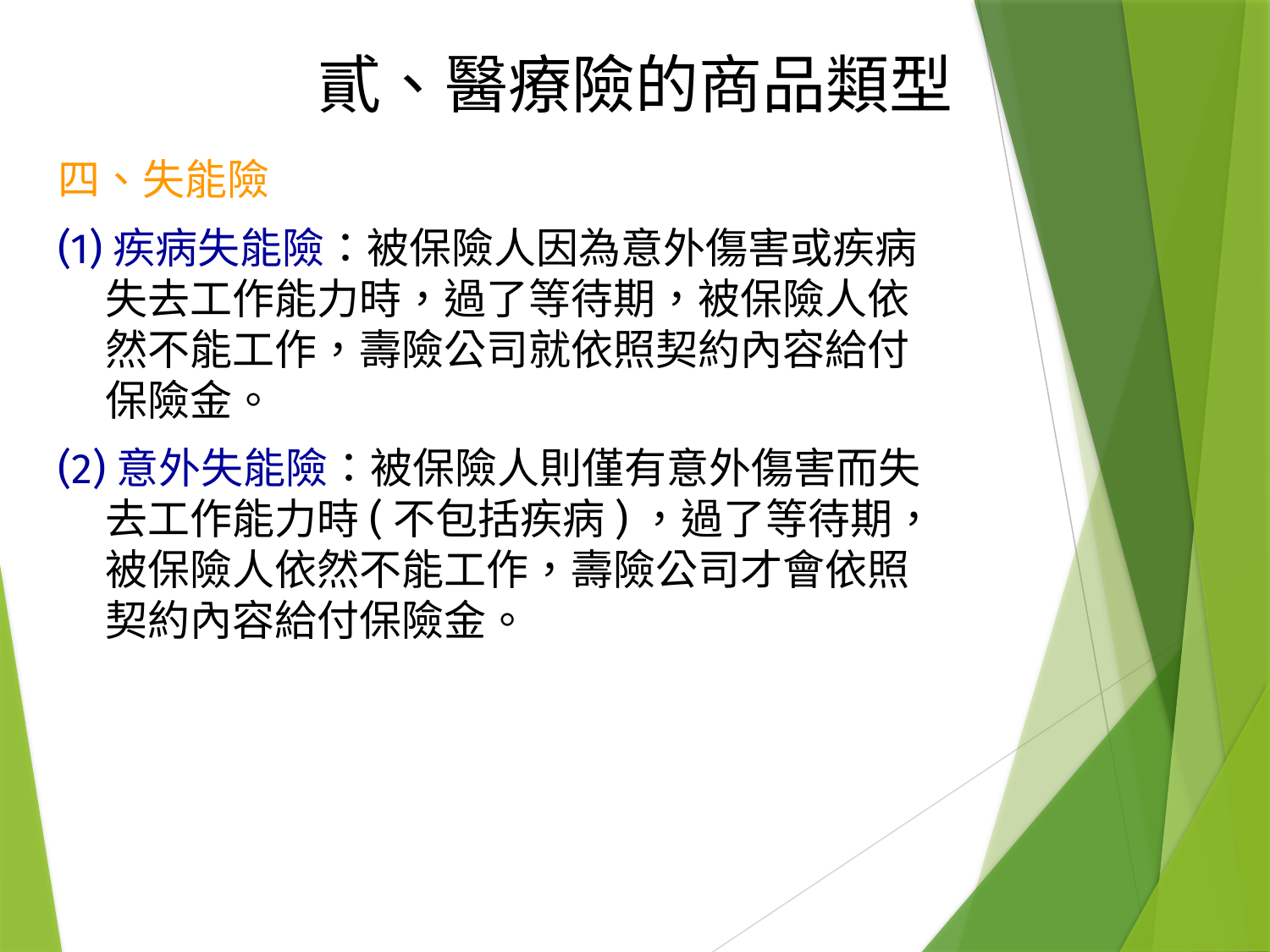

貳、醫療險的商品類型
四、失能險
(1)疾病失能險：被保險人因為意外傷害或疾病失去工作能力時，過了等待期，被保險人依然不能工作，壽險公司就依照契約內容給付保險金。
(2)意外失能險：被保險人則僅有意外傷害而失去工作能力時(不包括疾病)，過了等待期，被保險人依然不能工作，壽險公司才會依照契約內容給付保險金。